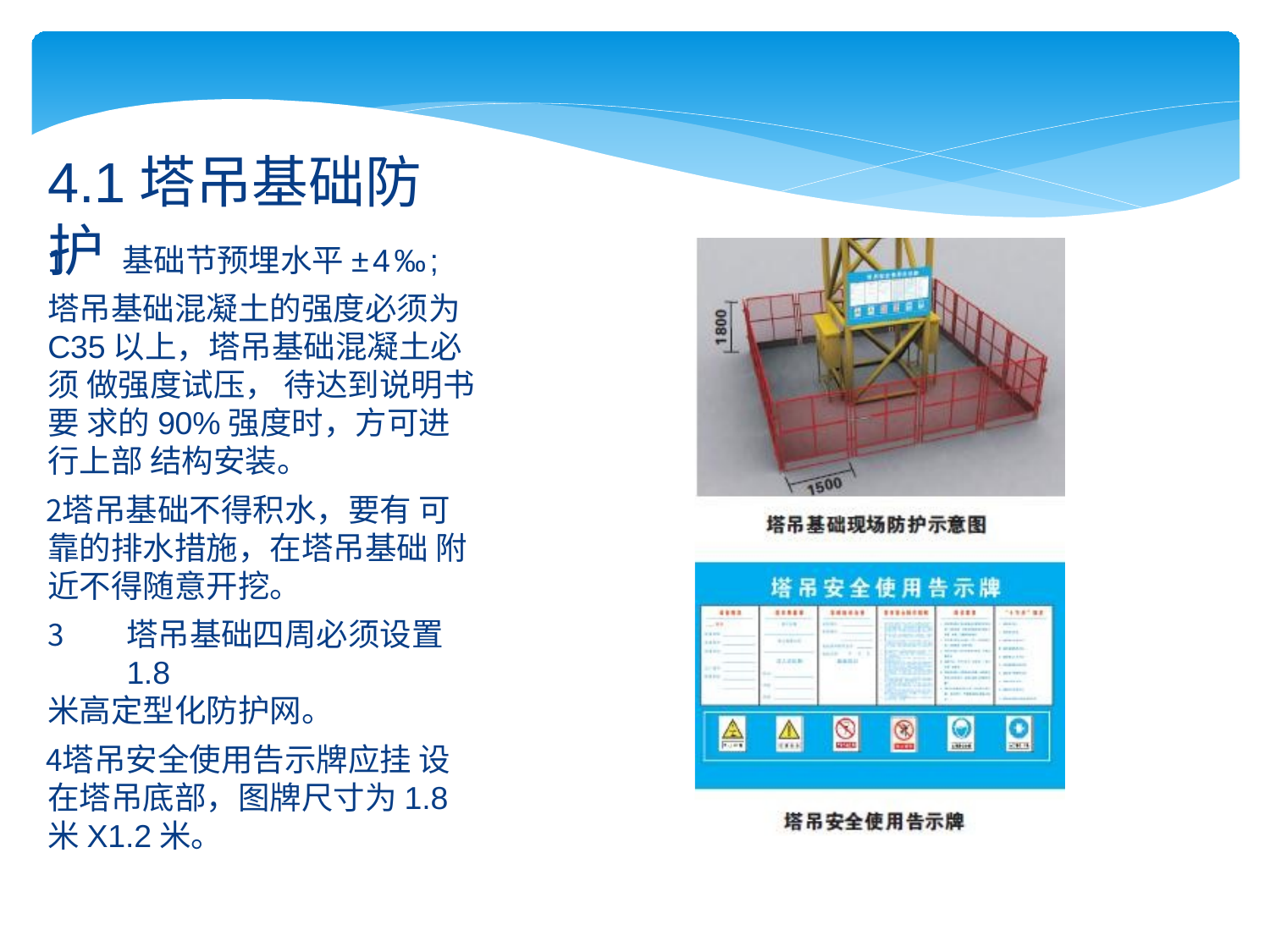

# 4.1塔吊基础防护
基础节预埋水平±4‰;
塔吊基础混凝土的强度必须为 C35以上，塔吊基础混凝土必须 做强度试压， 待达到说明书要 求的90%强度时，方可进行上部 结构安装。
塔吊基础不得积水，要有 可靠的排水措施，在塔吊基础 附近不得随意开挖。
塔吊基础四周必须设置1.8
米高定型化防护网。
塔吊安全使用告示牌应挂 设在塔吊底部，图牌尺寸为1.8  米X1.2米。